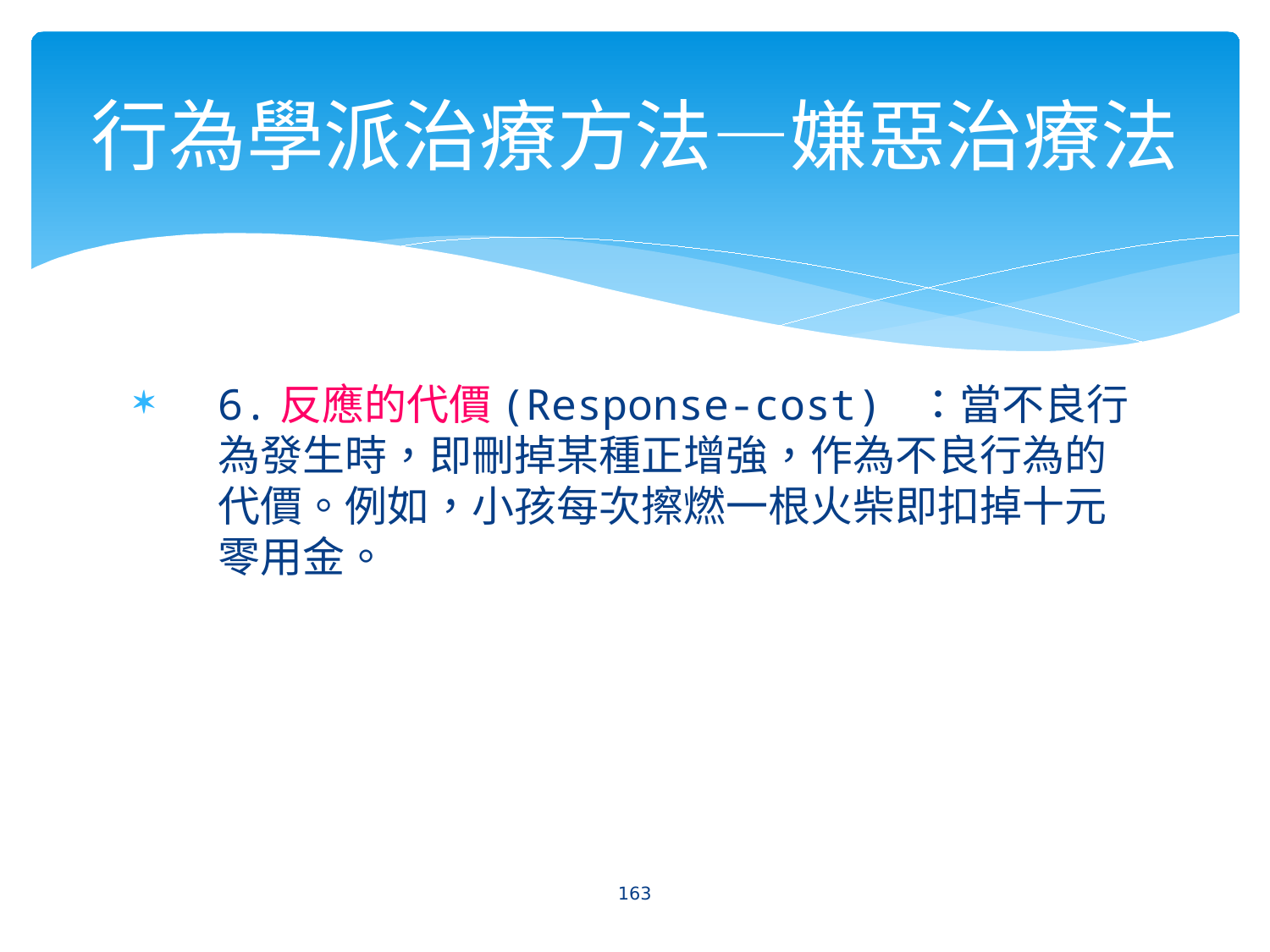

# 行為學派治療方法—嫌惡治療法
6.反應的代價(Response-cost) ：當不良行為發生時，即刪掉某種正增強，作為不良行為的代價。例如，小孩每次擦燃一根火柴即扣掉十元零用金。
163